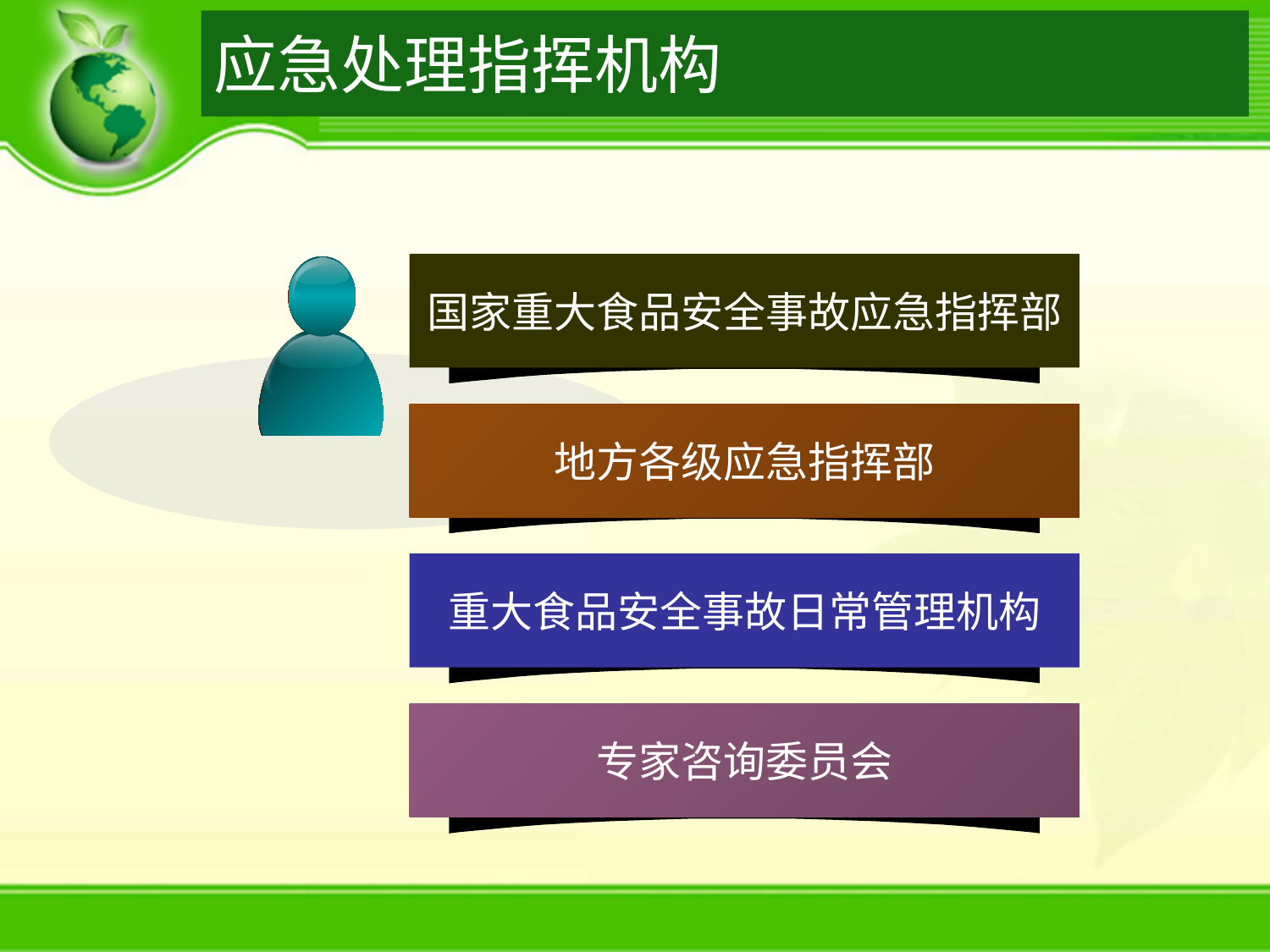

# 应急处理指挥机构

国家重大食品安全事故应急指挥部

地方各级应急指挥部

重大食品安全事故日常管理机构

专家咨询委员会